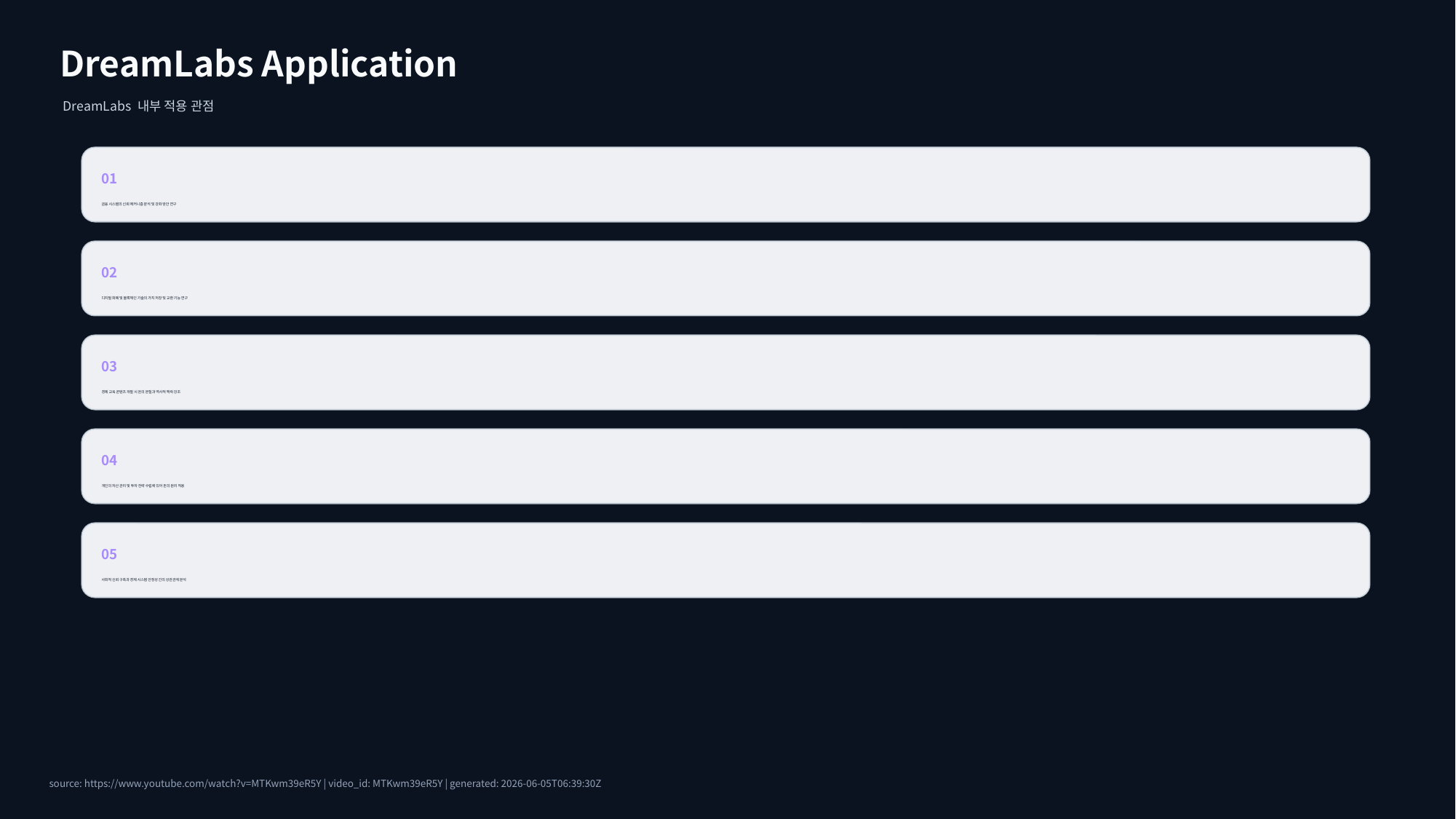

DreamLabs Application
DreamLabs 내부 적용 관점

01
금융 시스템의 신뢰 메커니즘 분석 및 강화 방안 연구

02
디지털 화폐 및 블록체인 기술의 가치 저장 및 교환 기능 연구

03
경제 교육 콘텐츠 개발 시 돈의 본질과 역사적 맥락 강조

04
개인의 자산 관리 및 투자 전략 수립에 있어 돈의 원리 적용

05
사회적 신뢰 구축과 경제 시스템 안정성 간의 상관관계 분석
source: https://www.youtube.com/watch?v=MTKwm39eR5Y | video_id: MTKwm39eR5Y | generated: 2026-06-05T06:39:30Z